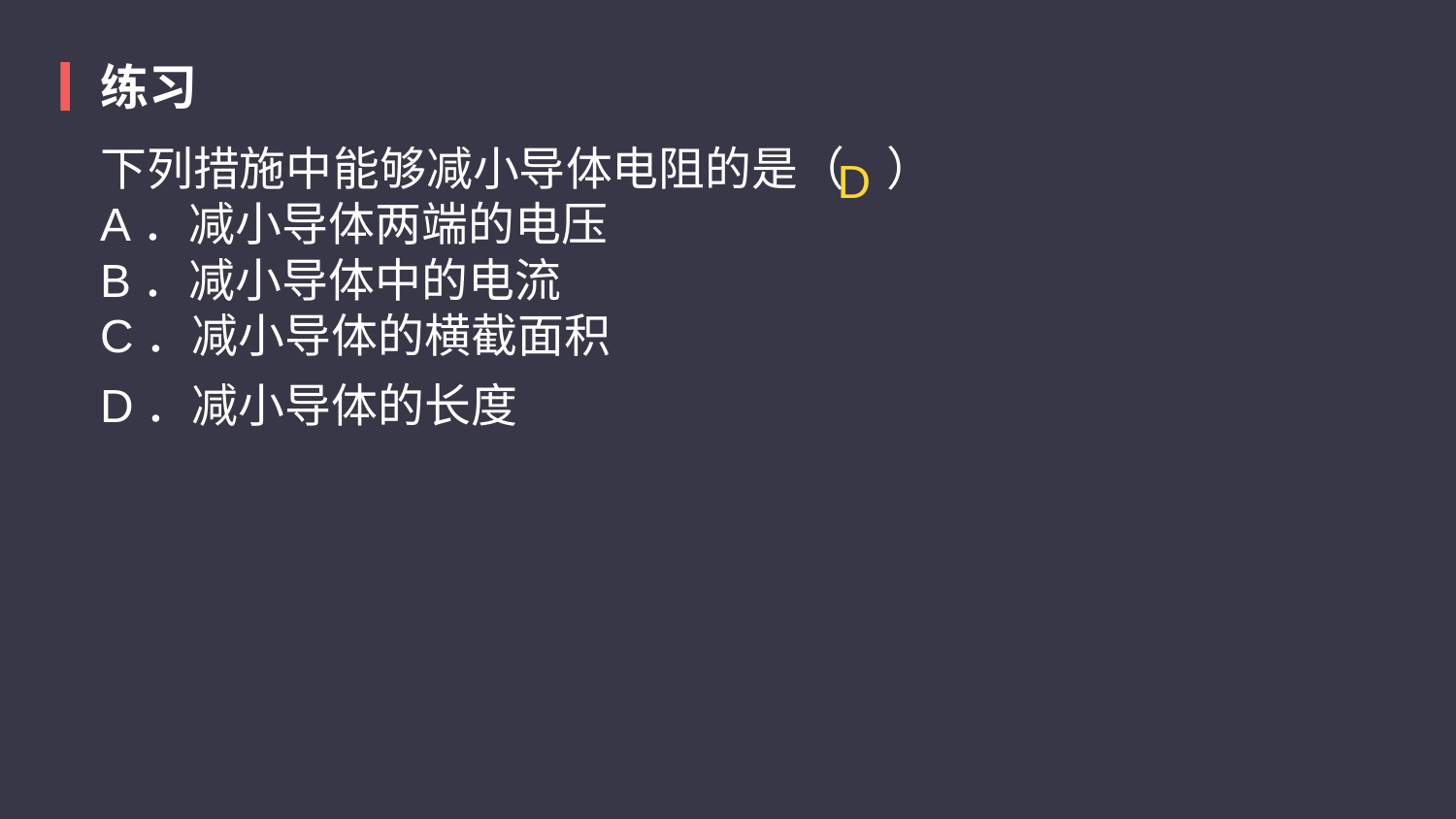

练习

D
下列措施中能够减小导体电阻的是（    ）
A．减小导体两端的电压
B．减小导体中的电流
C．减小导体的横截面积
D．减小导体的长度